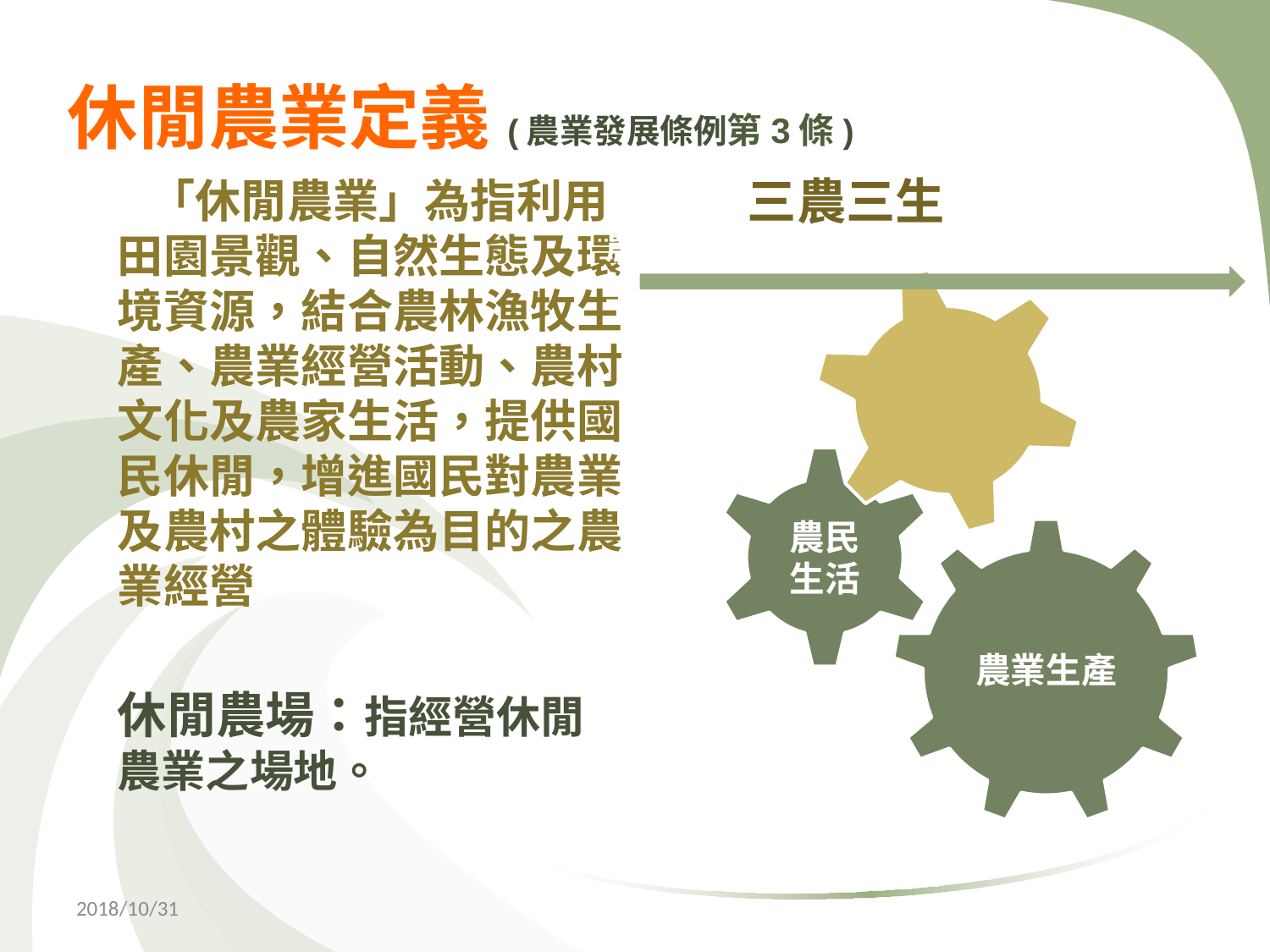

# 休閒農業定義(農業發展條例第3條)
三農三生
  「休閒農業」為指利用田園景觀、自然生態及環境資源，結合農林漁牧生產、農業經營活動、農村文化及農家生活，提供國民休閒，增進國民對農業及農村之體驗為目的之農業經營

休閒農場：指經營休閒農業之場地。
農業生產
農民生活
農村生態
2018/10/31